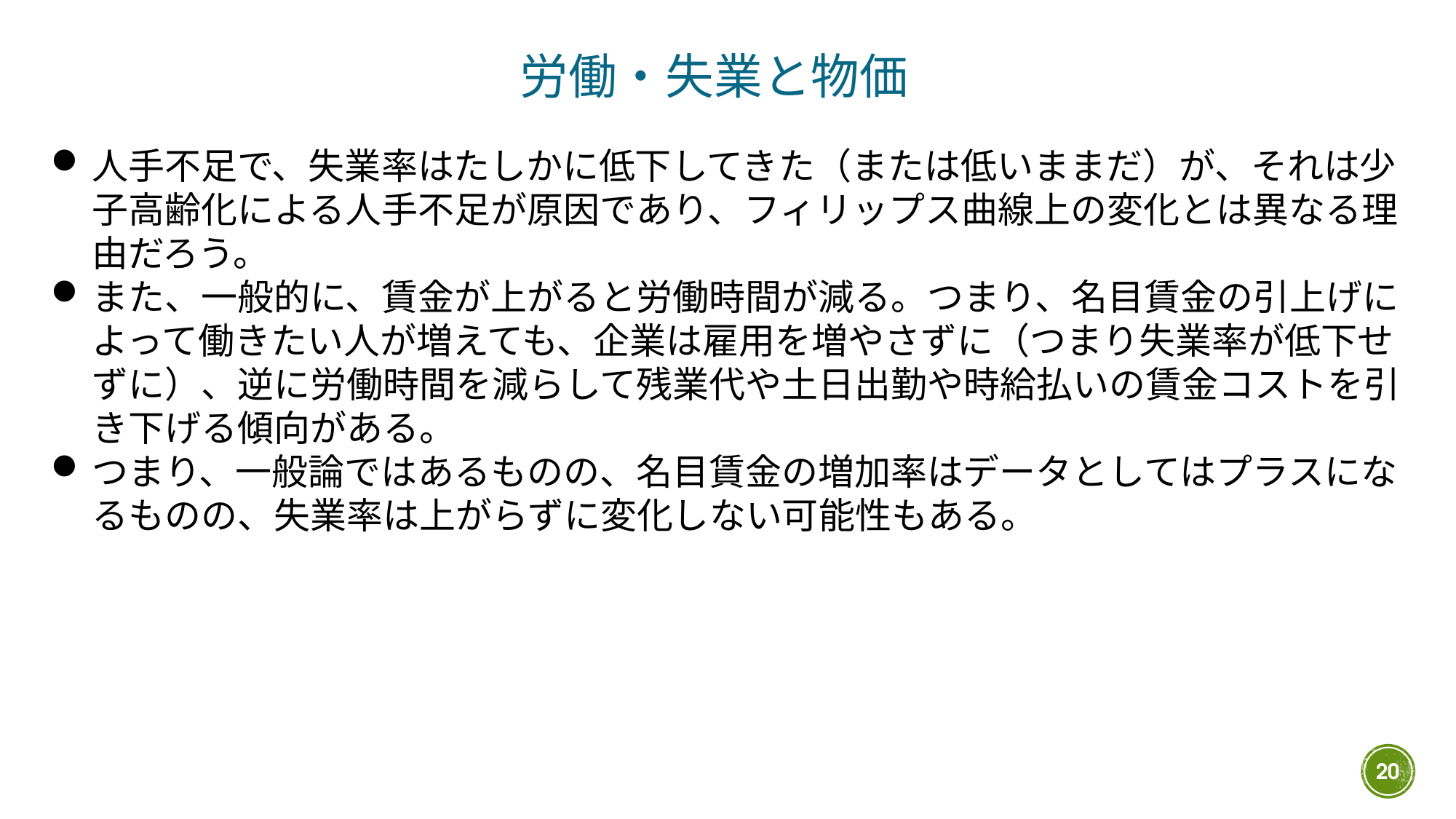

労働・失業と物価
人手不足で、失業率はたしかに低下してきた（または低いままだ）が、それは少子高齢化による人手不足が原因であり、フィリップス曲線上の変化とは異なる理由だろう。
また、一般的に、賃金が上がると労働時間が減る。つまり、名目賃金の引上げによって働きたい人が増えても、企業は雇用を増やさずに（つまり失業率が低下せずに）、逆に労働時間を減らして残業代や土日出勤や時給払いの賃金コストを引き下げる傾向がある。
つまり、一般論ではあるものの、名目賃金の増加率はデータとしてはプラスになるものの、失業率は上がらずに変化しない可能性もある。
20